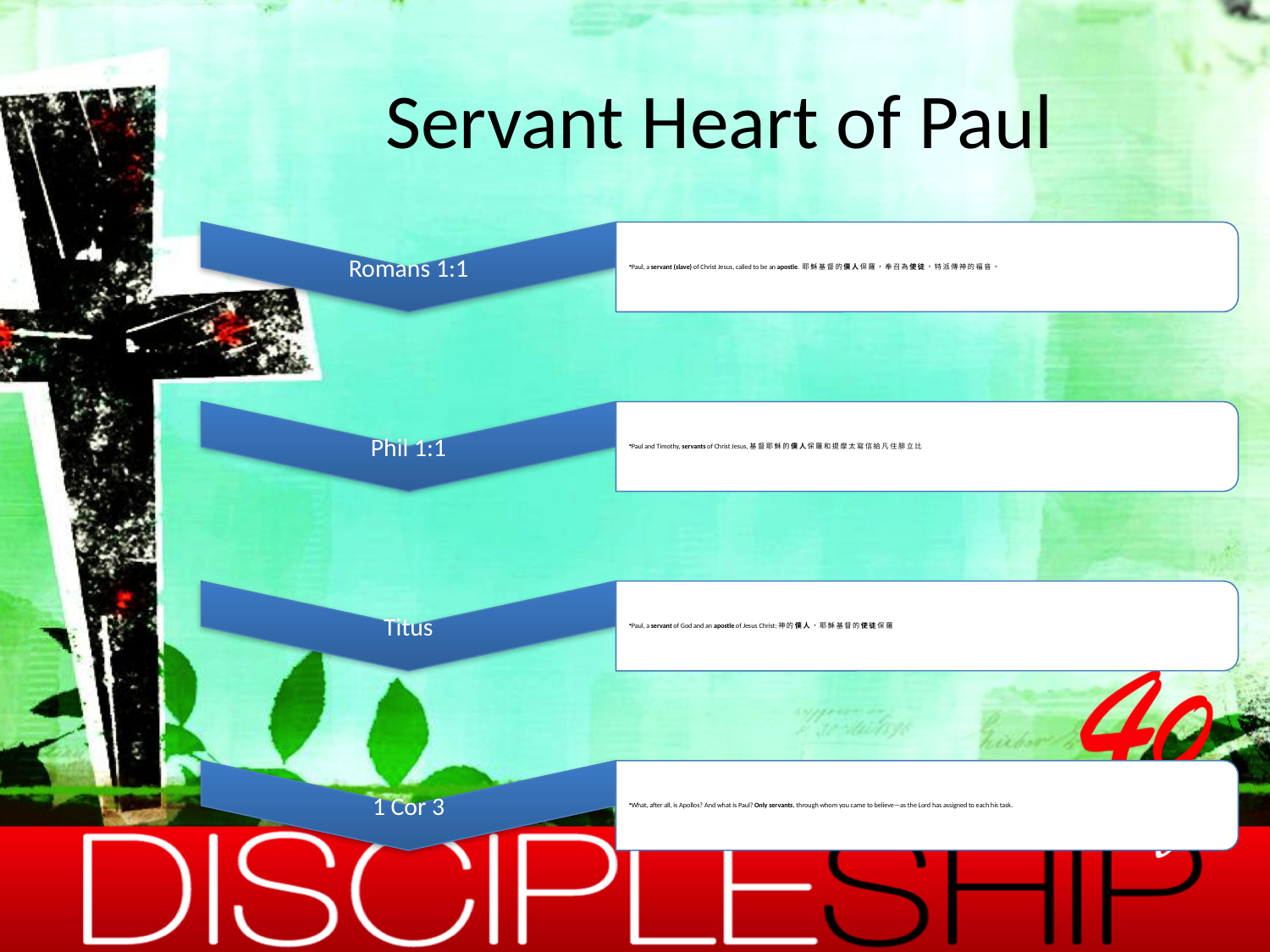

# Servant Heart of Paul
Romans 1:1
Paul, a servant (slave) of Christ Jesus, called to be an apostle.  耶 穌 基 督 的 僕 人 保 羅 ， 奉 召 為 使 徒 ， 特 派 傳 神 的 福 音 。
Phil 1:1
Paul and Timothy, servants of Christ Jesus, 基 督 耶 穌 的 僕 人 保 羅 和 提 摩 太 寫 信 給 凡 住 腓 立 比
Titus
Paul, a servant of God and an apostle of Jesus Christ; 神 的 僕 人 ， 耶 穌 基 督 的 使 徒 保 羅
1 Cor 3
What, after all, is Apollos? And what is Paul? Only servants, through whom you came to believe—as the Lord has assigned to each his task.